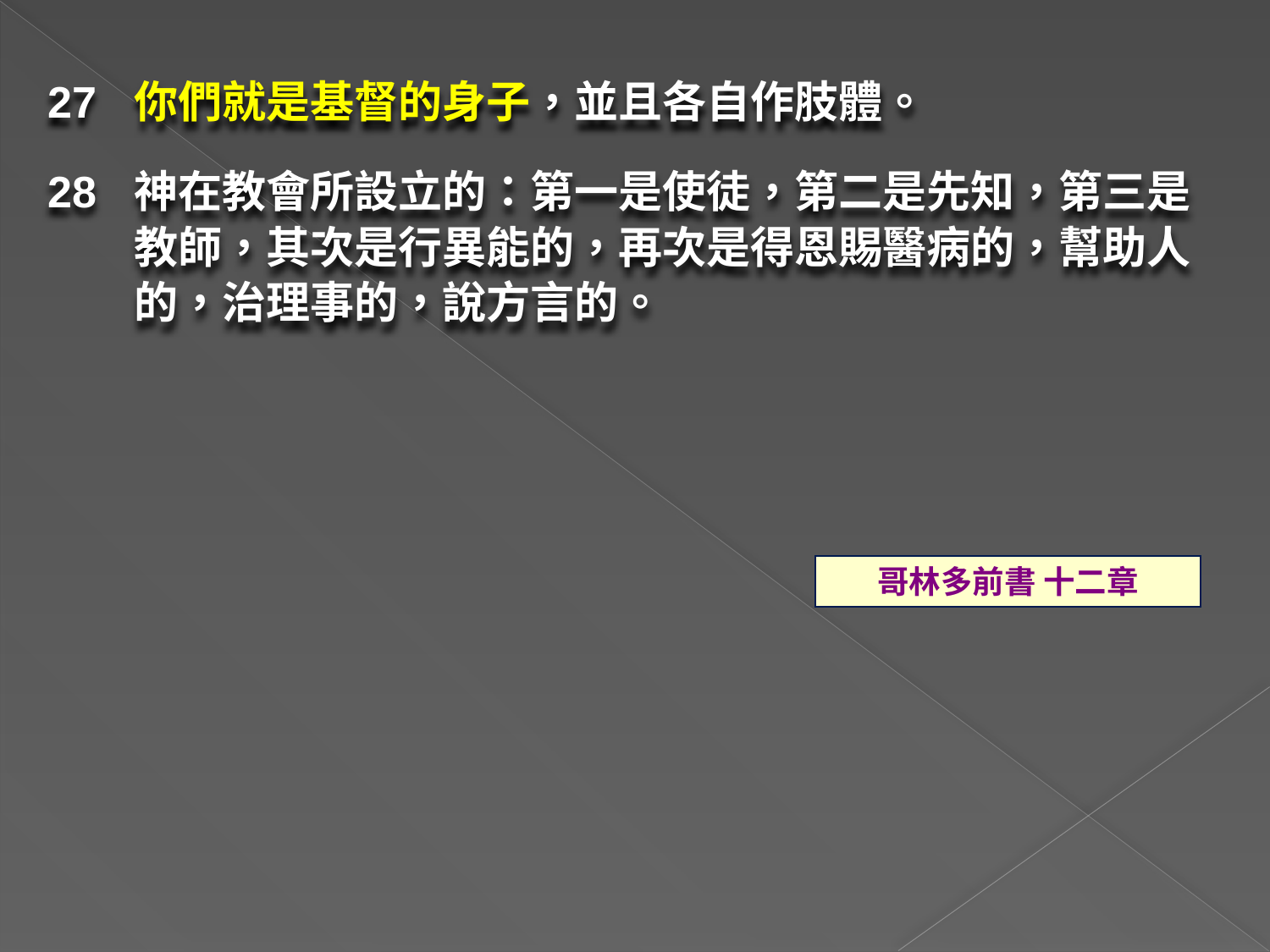

27	你們就是基督的身子，並且各自作肢體。
28	神在教會所設立的：第一是使徒，第二是先知，第三是教師，其次是行異能的，再次是得恩賜醫病的，幫助人的，治理事的，說方言的。
哥林多前書 十二章